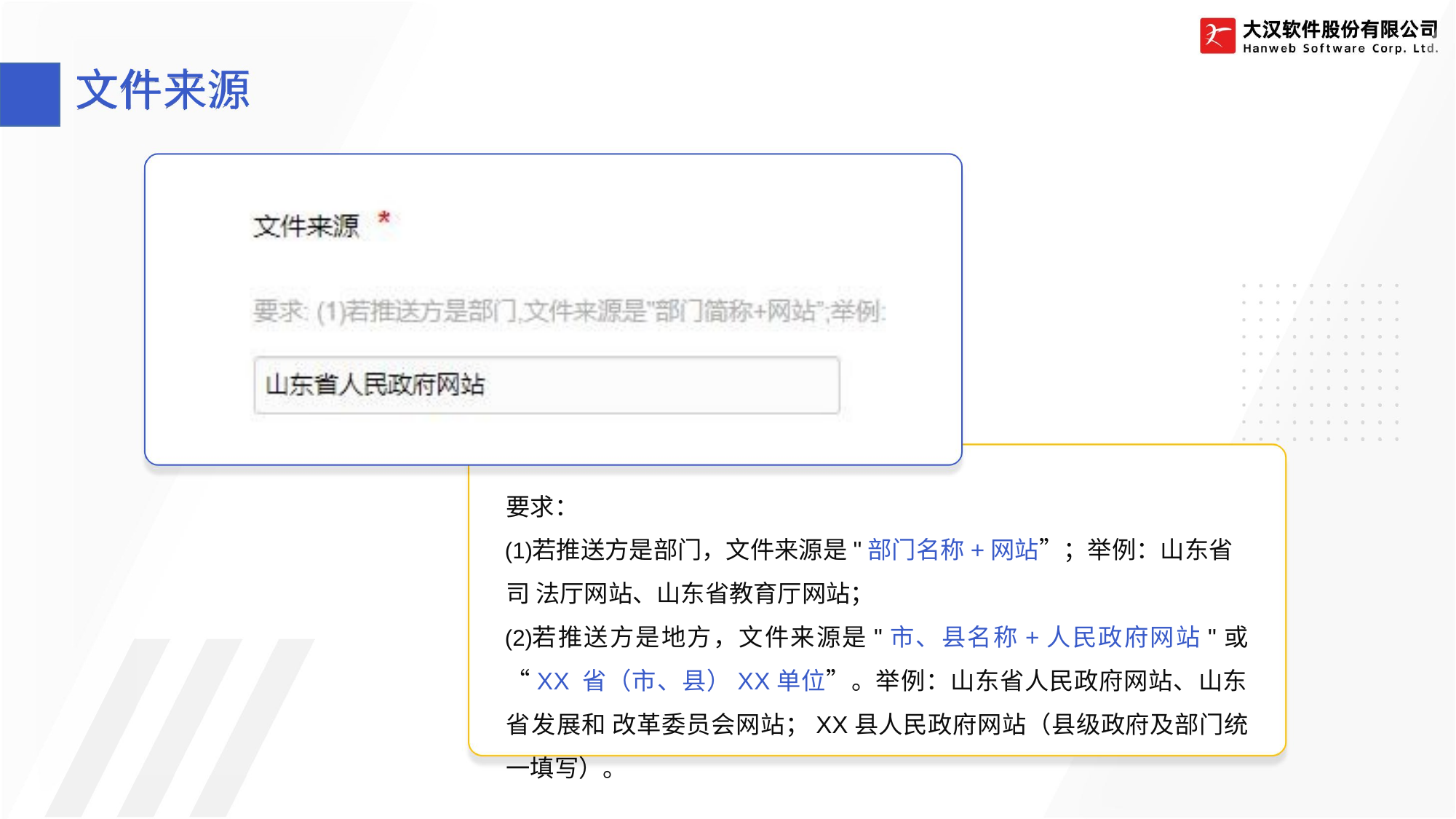

# 文件来源

要求：
若推送方是部门，文件来源是"部门名称+网站”；举例：山东省司 法厅网站、山东省教育厅网站；
若推送方是地方，文件来源是"市、县名称+人民政府网站"或“XX 省（市、县）XX单位”。举例：山东省人民政府网站、山东省发展和 改革委员会网站；XX县人民政府网站（县级政府及部门统一填写）。